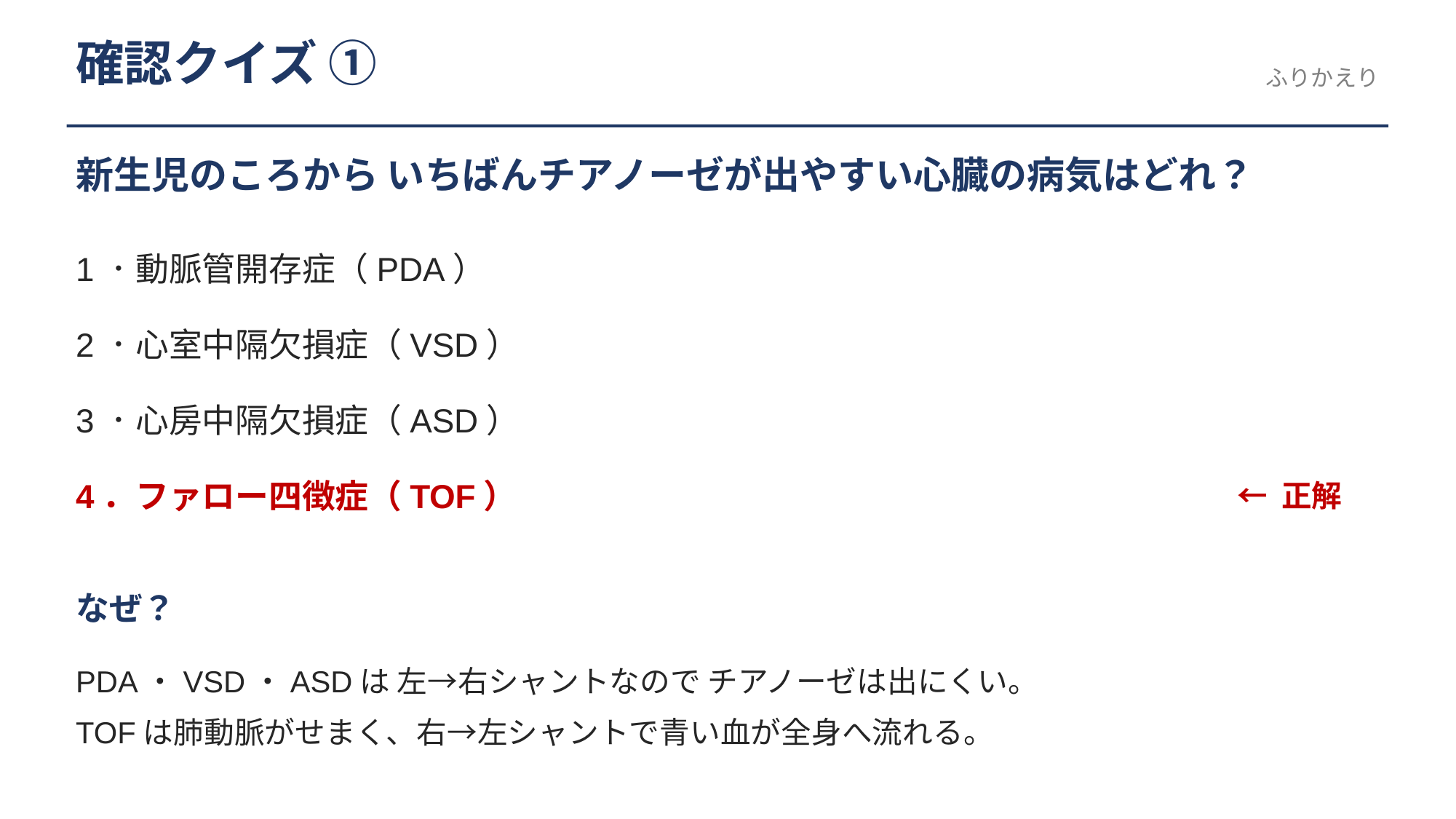

確認クイズ ①
ふりかえり

新生児のころから いちばんチアノーゼが出やすい心臓の病気はどれ？
1．動脈管開存症（PDA）
2．心室中隔欠損症（VSD）
3．心房中隔欠損症（ASD）
4．ファロー四徴症（TOF）
← 正解
なぜ？
PDA・VSD・ASDは 左→右シャントなので チアノーゼは出にくい。
TOFは肺動脈がせまく、右→左シャントで青い血が全身へ流れる。